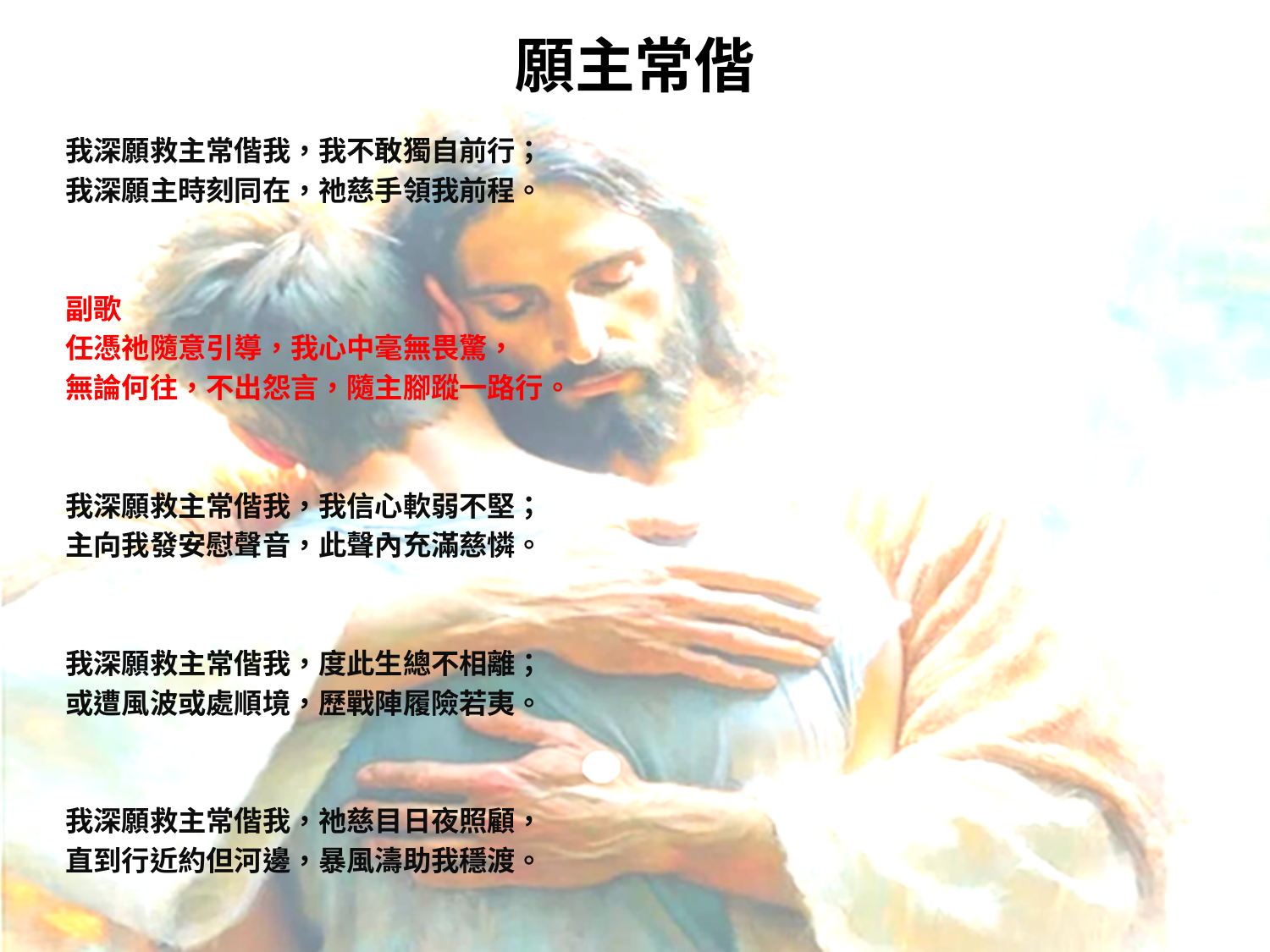

# 願主常偕
我深願救主常偕我，我不敢獨自前行；
我深願主時刻同在，祂慈手領我前程。

副歌
任憑祂隨意引導，我心中毫無畏驚，
無論何往，不出怨言，隨主腳蹤一路行。

我深願救主常偕我，我信心軟弱不堅；
主向我發安慰聲音，此聲內充滿慈憐。

我深願救主常偕我，度此生總不相離；
或遭風波或處順境，歷戰陣履險若夷。

我深願救主常偕我，祂慈目日夜照顧，
直到行近約但河邊，暴風濤助我穩渡。